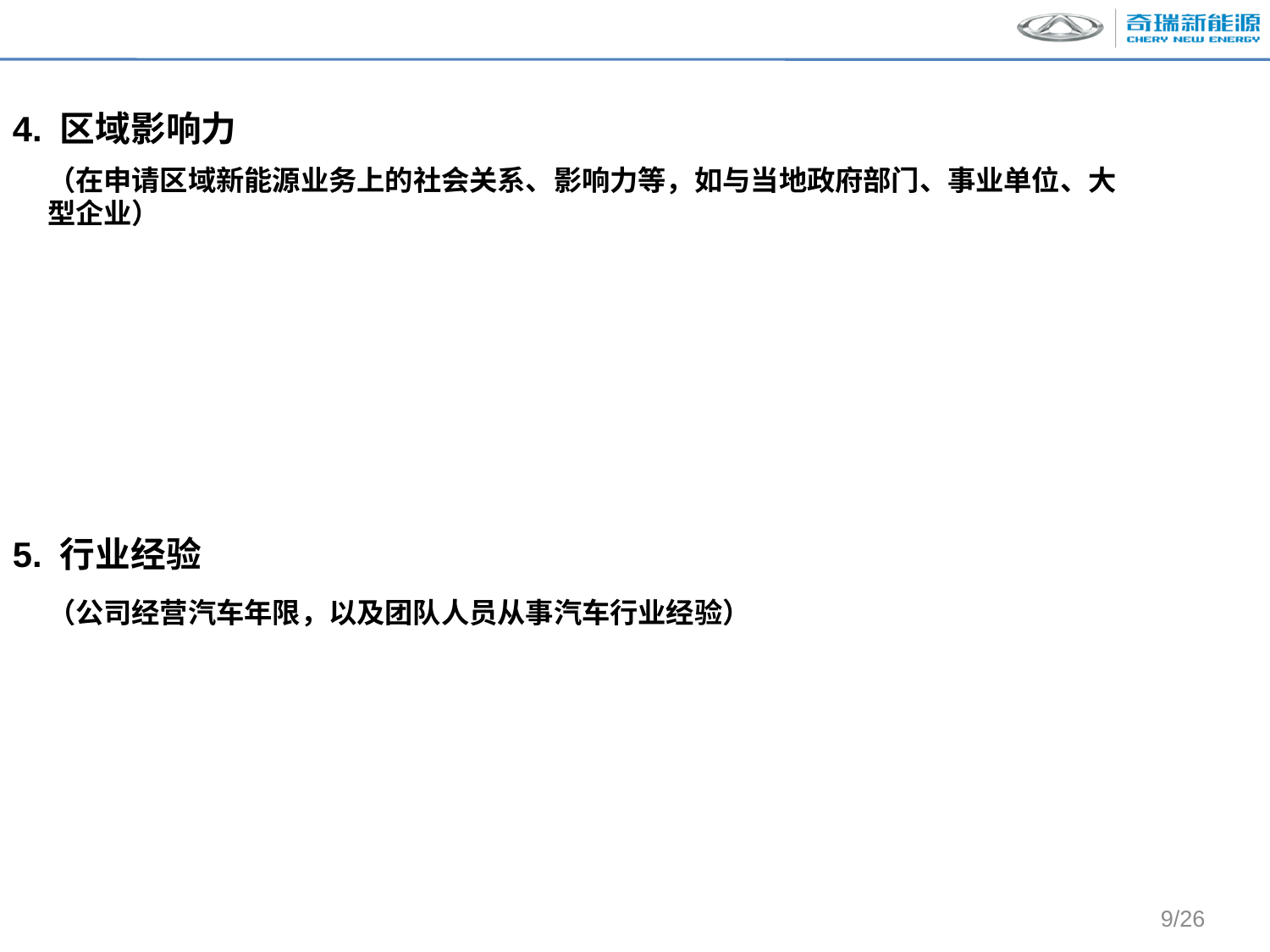

4. 区域影响力
（在申请区域新能源业务上的社会关系、影响力等，如与当地政府部门、事业单位、大型企业）
5. 行业经验
（公司经营汽车年限，以及团队人员从事汽车行业经验）
9/26